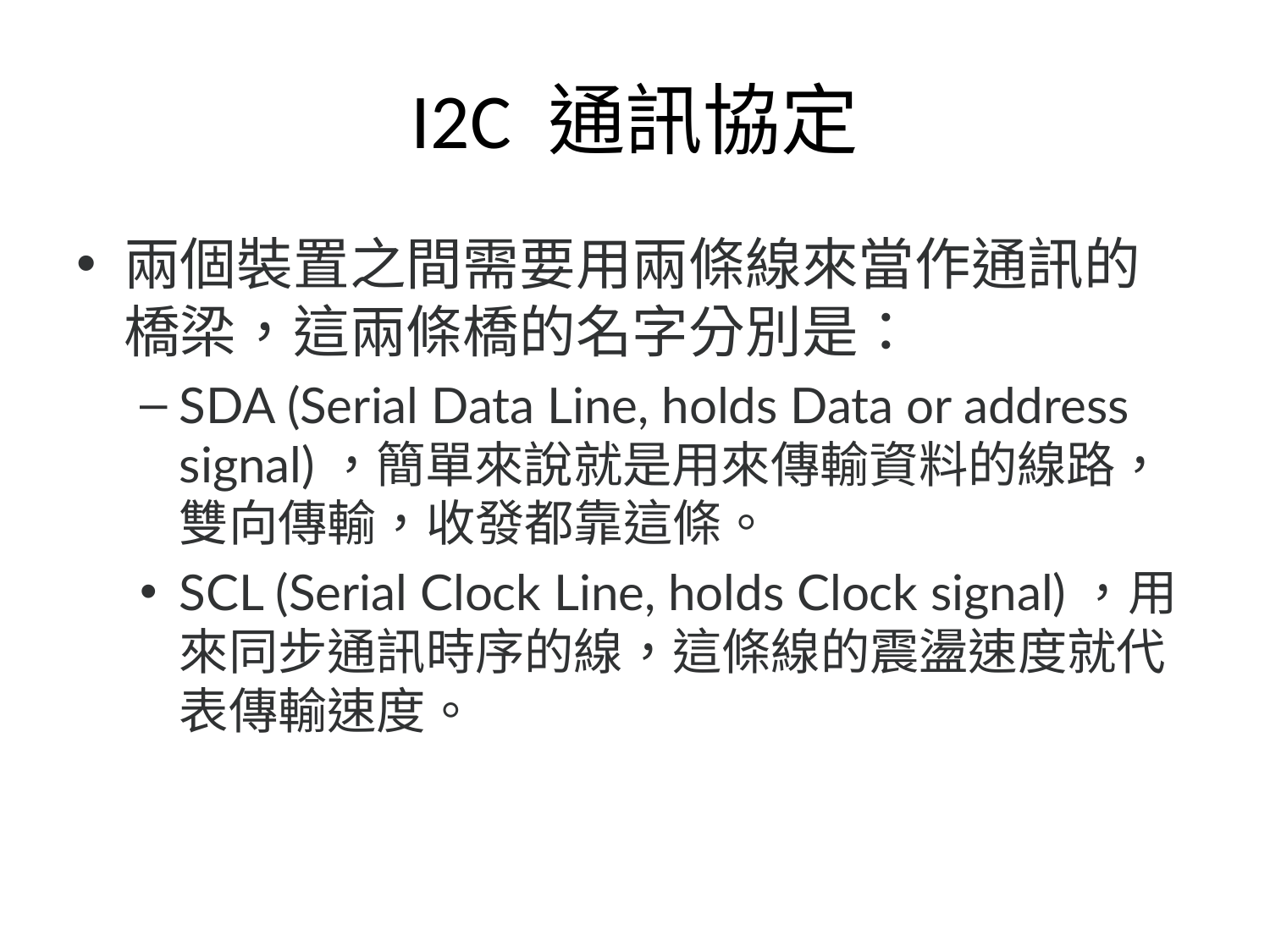

# I2C 通訊協定
兩個裝置之間需要用兩條線來當作通訊的橋梁，這兩條橋的名字分別是：
SDA (Serial Data Line, holds Data or address signal)，簡單來說就是用來傳輸資料的線路，雙向傳輸，收發都靠這條。
SCL (Serial Clock Line, holds Clock signal)，用來同步通訊時序的線，這條線的震盪速度就代表傳輸速度。